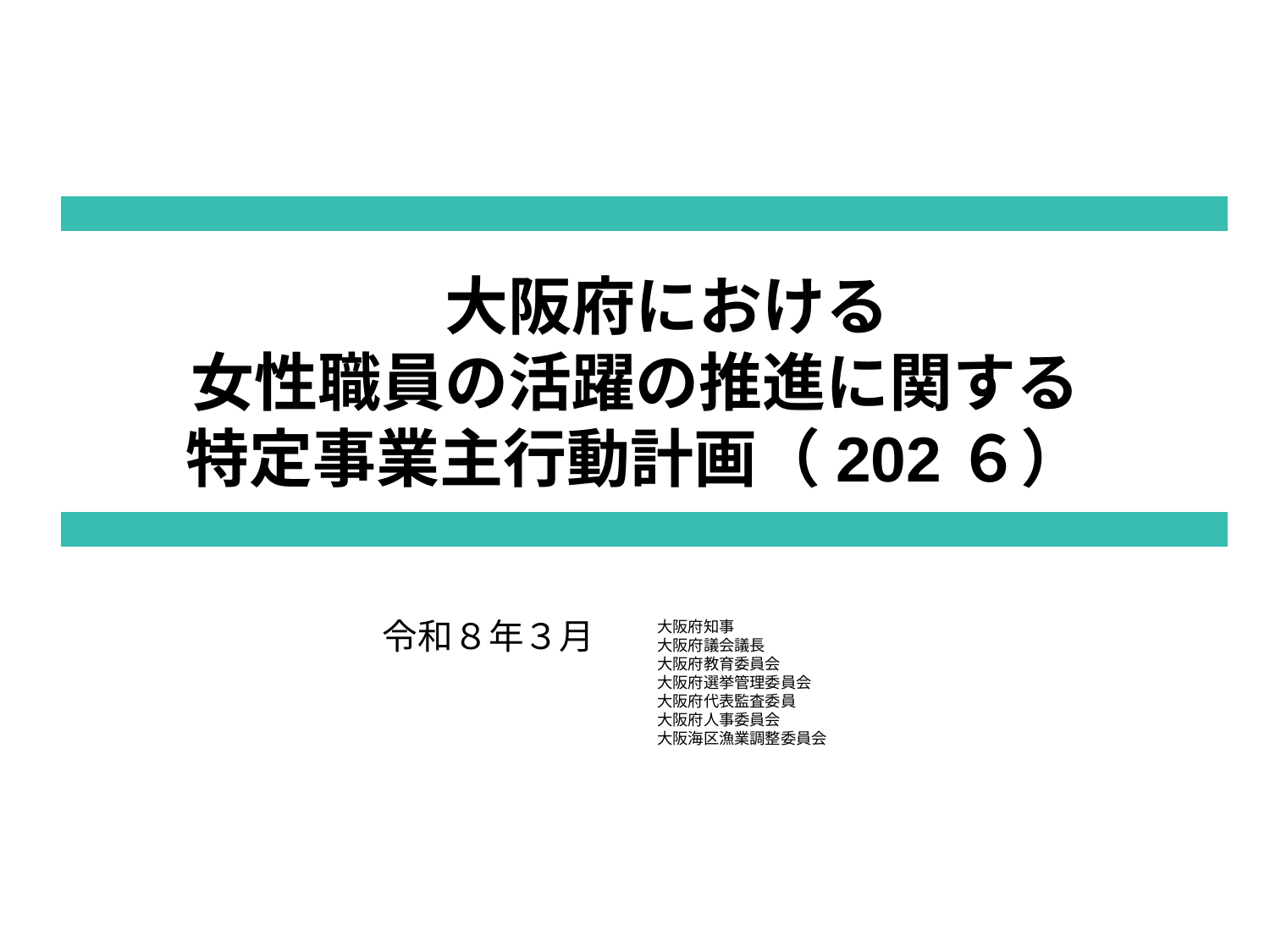

大阪府における
女性職員の活躍の推進に関する
特定事業主行動計画（202６）

令和８年３月
大阪府知事
大阪府議会議長
大阪府教育委員会
大阪府選挙管理委員会
大阪府代表監査委員
大阪府人事委員会
大阪海区漁業調整委員会